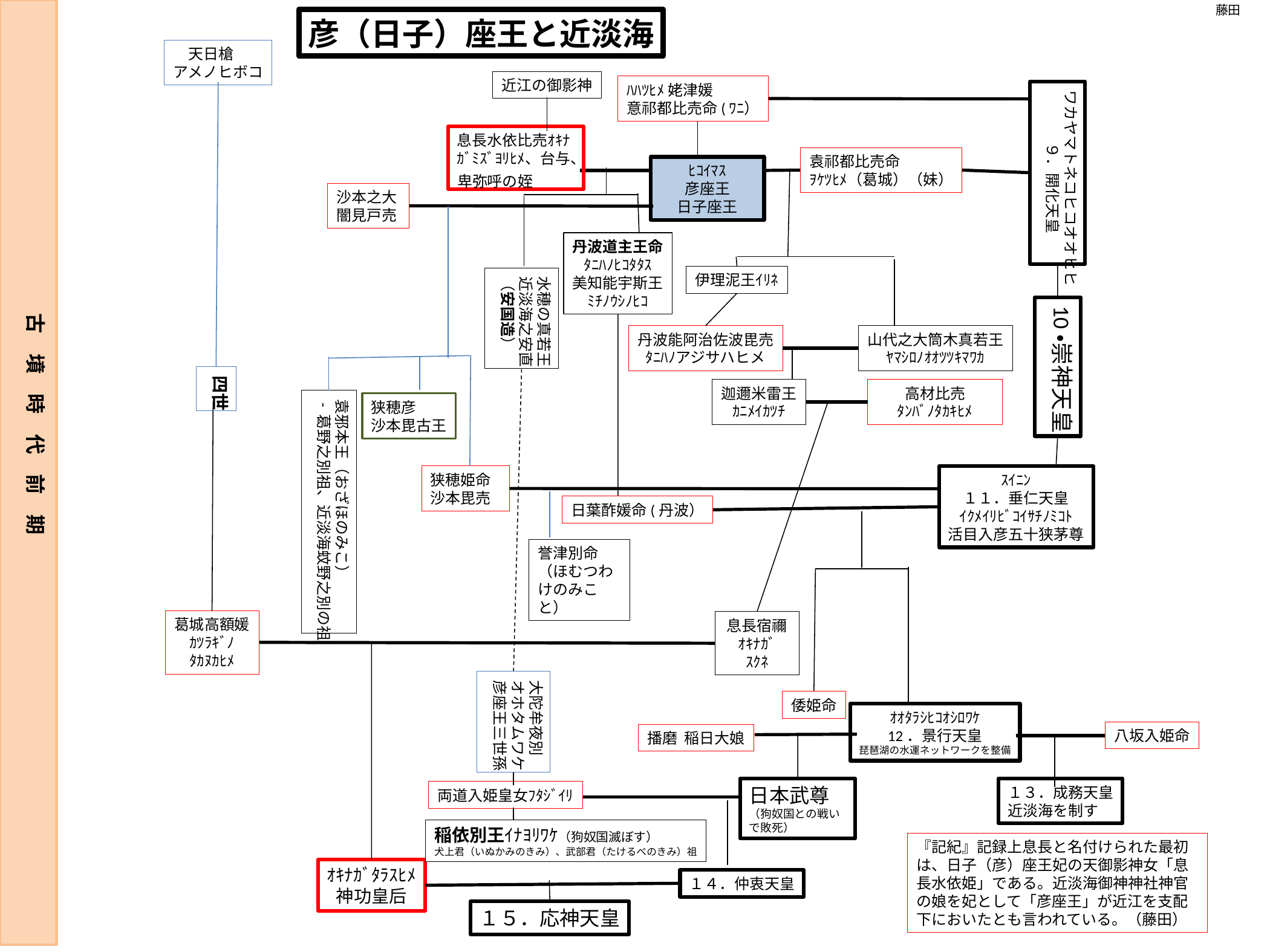

藤田
彦（日子）座王と近淡海
　天日槍
アメノヒボコ
近江の御影神
ﾊﾊﾂﾋﾒ 姥津媛
意祁都比売命(ﾜﾆ）
ワカヤマトネコヒコオオヒヒ
９．開化天皇
息長水依比売ｵｷﾅｶﾞﾐｽﾞﾖﾘﾋﾒ、台与、

袁祁都比売命
ｦｹﾂﾋﾒ（葛城）（妹）
ﾋｺｲﾏｽ
彦座王
日子座王
卑弥呼の姪
沙本之大闇見戸売
丹波道主王命
ﾀﾆﾊﾉﾋｺﾀﾀｽ
美知能宇斯王
ﾐﾁﾉｳｼﾉﾋｺ
伊理泥王ｲﾘﾈ
水穂の真若王
近淡海之安直
（安国造）
10・崇神天皇
古　墳　時　代　前　期
丹波能阿治佐波毘売
ﾀﾆﾊﾉアジサハヒメ
山代之大筒木真若王
ﾔﾏｼﾛﾉｵｵﾂﾂｷﾏﾜｶ
四世
迦邇米雷王
ｶﾆﾒｲｶﾂﾁ
高材比売
ﾀﾝﾊﾞﾉﾀｶｷﾋﾒ
袁邪本王（おざほのみこ）
 - 葛野之別祖、近淡海蚊野之別の祖
狭穂彦
沙本毘古王
狭穂姫命
沙本毘売
ｽｲﾆﾝ
１１．垂仁天皇
ｲｸﾒｲﾘﾋﾞｺｲｻﾁﾉﾐｺﾄ
活目入彦五十狭茅尊
日葉酢媛命(丹波）
誉津別命（ほむつわけのみこと）
葛城高額媛
ｶﾂﾗｷﾞﾉ
ﾀｶﾇｶﾋﾒ
息長宿禰
ｵｷﾅｶﾞ
ｽｸﾈ
大陀牟夜別
オホタムワケ
彦座王三世孫
倭姫命
ｵｵﾀﾗｼﾋｺｵｼﾛﾜｹ
12．景行天皇
琵琶湖の水運ネットワークを整備
八坂入姫命
播磨  稲日大娘
日本武尊（狗奴国との戦いで敗死）
１３．成務天皇
近淡海を制す
両道入姫皇女ﾌﾀｼﾞｲﾘ
稲依別王ｲﾅﾖﾘﾜｹ（狗奴国滅ぼす）
犬上君（いぬかみのきみ）、武部君（たけるべのきみ）祖
『記紀』記録上息長と名付けられた最初は、日子（彦）座王妃の天御影神女「息長水依姫」である。近淡海御神神社神官の娘を妃として「彦座王」が近江を支配下においたとも言われている。（藤田）
ｵｷﾅｶﾞﾀﾗｽﾋﾒ
神功皇后
１４．仲衷天皇
１５．応神天皇